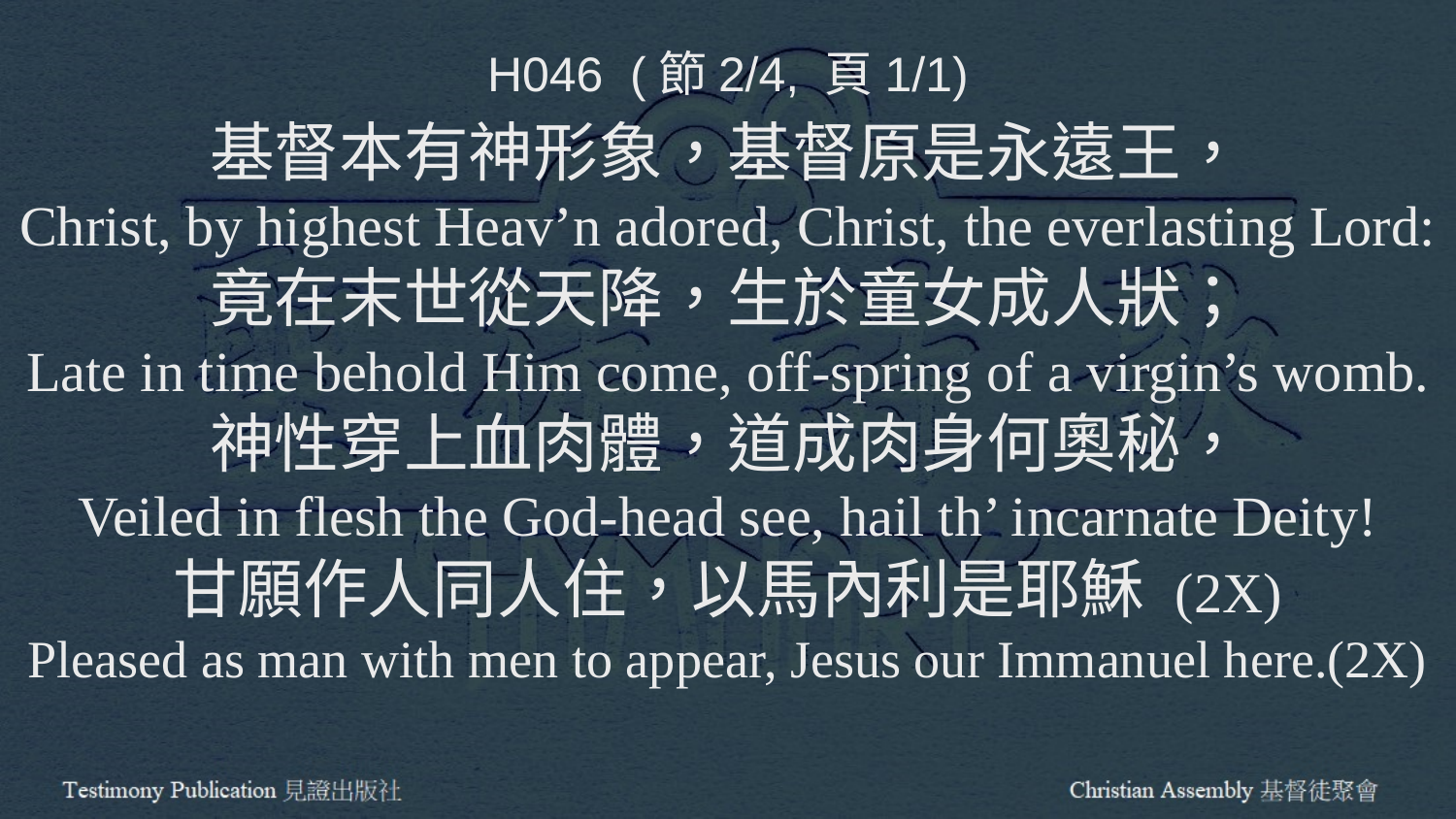

H046  (節2/4, 頁1/1)
基督本有神形象，基督原是永遠王，
Christ, by highest Heav’n adored, Christ, the everlasting Lord:
竟在末世從天降，生於童女成人狀；
Late in time behold Him come, off-spring of a virgin’s womb.
神性穿上血肉體，道成肉身何奧秘，
Veiled in flesh the God-head see, hail th’ incarnate Deity!
甘願作人同人住，以馬內利是耶穌 (2X)
Pleased as man with men to appear, Jesus our Immanuel here.(2X)